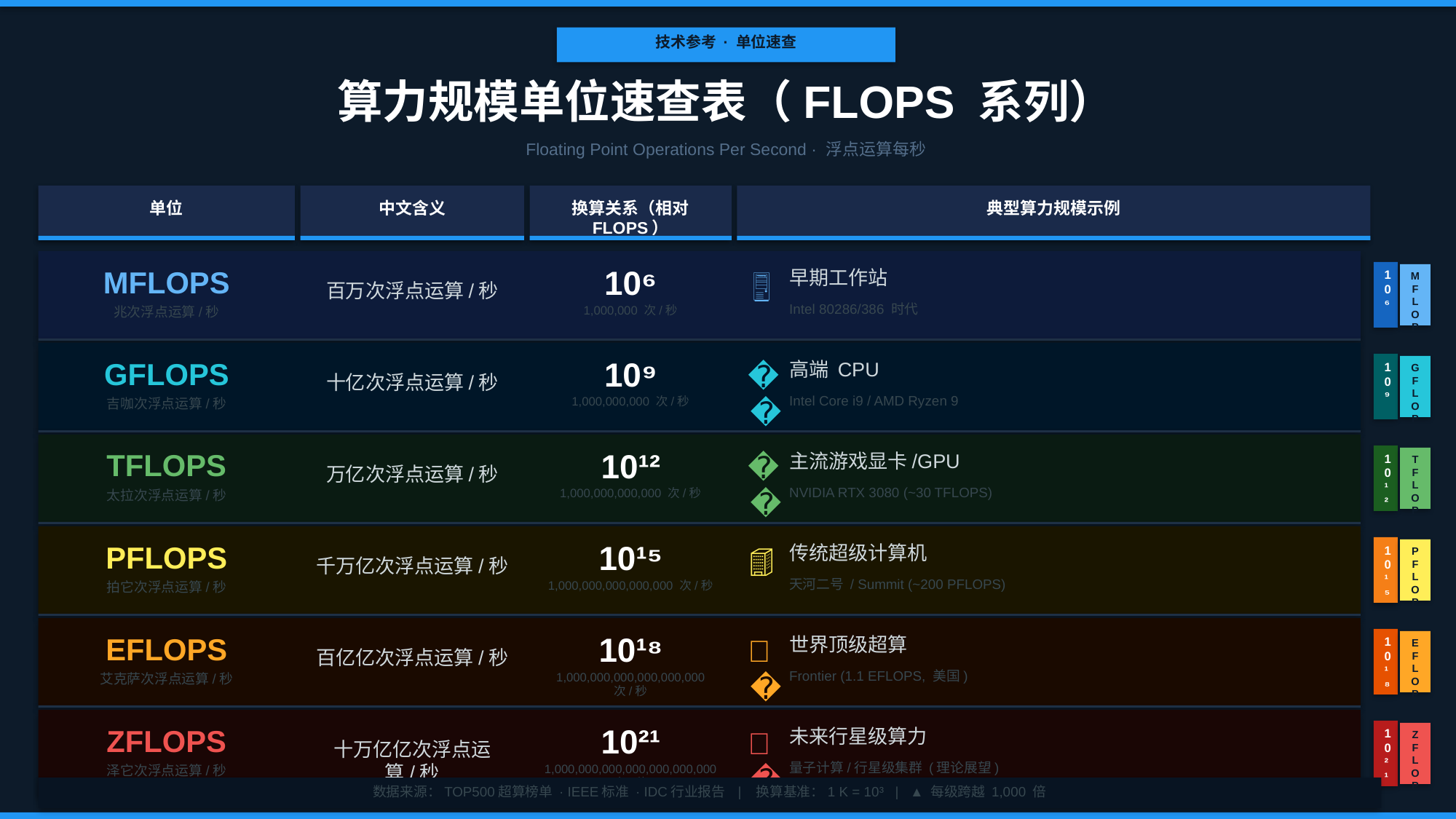

技术参考 · 单位速查
算力规模单位速查表（FLOPS 系列）
Floating Point Operations Per Second · 浮点运算每秒

单位
中文含义
换算关系（相对 FLOPS）
典型算力规模示例

10⁶
MFLOPS
🖥️
早期工作站

10⁶

MFLOPS
百万次浮点运算/秒
Intel 80286/386 时代
1,000,000 次/秒
兆次浮点运算/秒

10⁹
GFLOPS
💻
高端 CPU

10⁹

GFLOPS
十亿次浮点运算/秒
Intel Core i9 / AMD Ryzen 9
1,000,000,000 次/秒
吉咖次浮点运算/秒

10¹²
TFLOPS
🎮
主流游戏显卡/GPU

10¹²

TFLOPS
万亿次浮点运算/秒
NVIDIA RTX 3080 (~30 TFLOPS)
1,000,000,000,000 次/秒
太拉次浮点运算/秒

10¹⁵
PFLOPS
🏢
传统超级计算机

10¹⁵

PFLOPS
千万亿次浮点运算/秒
天河二号 / Summit (~200 PFLOPS)
1,000,000,000,000,000 次/秒
拍它次浮点运算/秒

10¹⁸
EFLOPS
🌍
世界顶级超算

10¹⁸

EFLOPS
百亿亿次浮点运算/秒
Frontier (1.1 EFLOPS, 美国)
1,000,000,000,000,000,000 次/秒
艾克萨次浮点运算/秒

10²¹
ZFLOPS
🚀
未来行星级算力

10²¹

ZFLOPS
十万亿亿次浮点运算/秒
量子计算/行星级集群 (理论展望)
1,000,000,000,000,000,000,000 次/秒
泽它次浮点运算/秒

数据来源：TOP500超算榜单 · IEEE标准 · IDC行业报告   |   换算基准：1 K = 10³   |   ▲ 每级跨越 1,000 倍